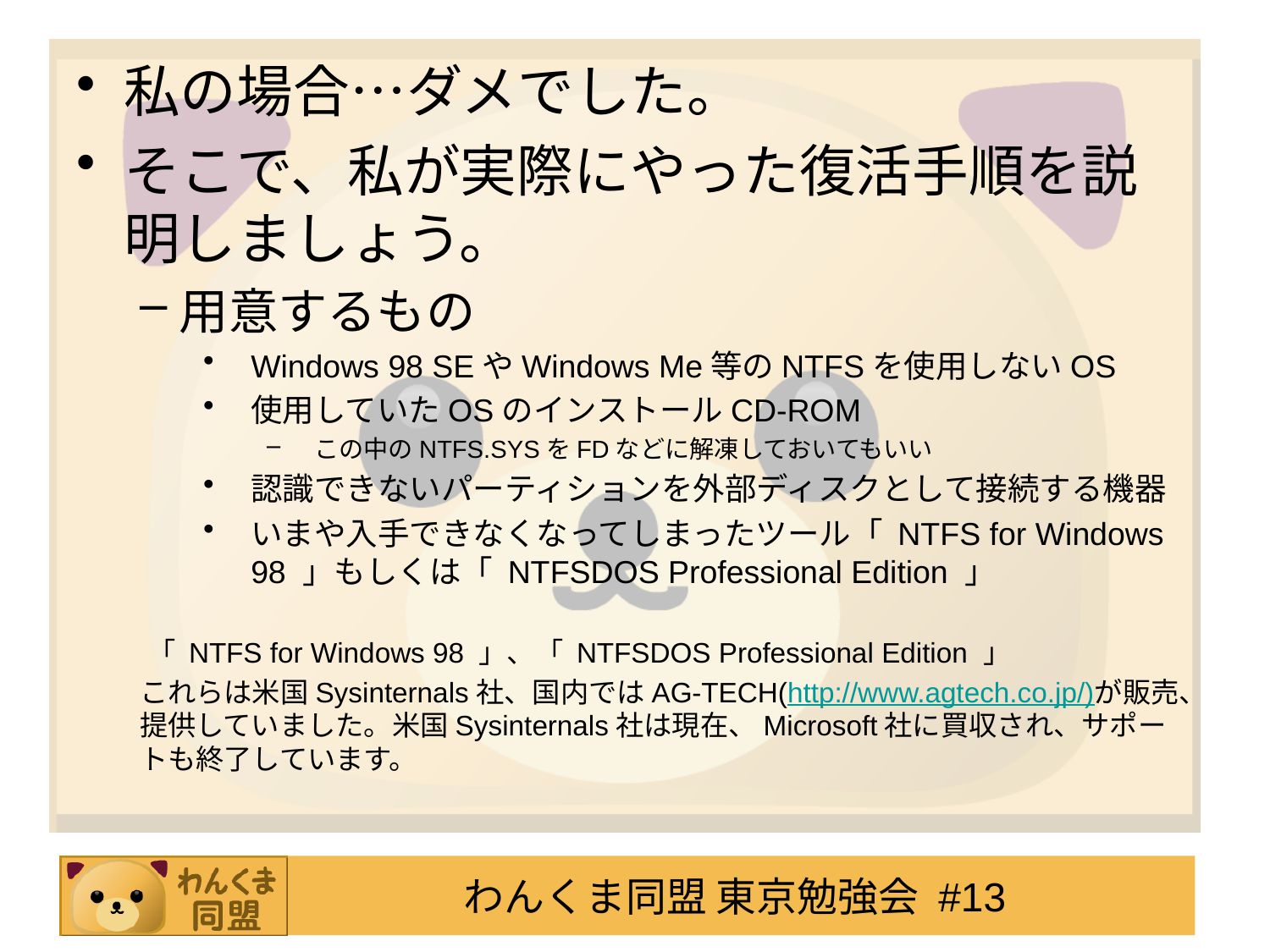

私の場合…ダメでした。
そこで、私が実際にやった復活手順を説明しましょう。
用意するもの
Windows 98 SEやWindows Me等のNTFSを使用しないOS
使用していたOSのインストールCD-ROM
この中のNTFS.SYSをFDなどに解凍しておいてもいい
認識できないパーティションを外部ディスクとして接続する機器
いまや入手できなくなってしまったツール「 NTFS for Windows 98 」もしくは「 NTFSDOS Professional Edition 」

「 NTFS for Windows 98 」、「 NTFSDOS Professional Edition 」
これらは米国Sysinternals社、国内ではAG-TECH(http://www.agtech.co.jp/)が販売、提供していました。米国Sysinternals社は現在、Microsoft社に買収され、サポートも終了しています。